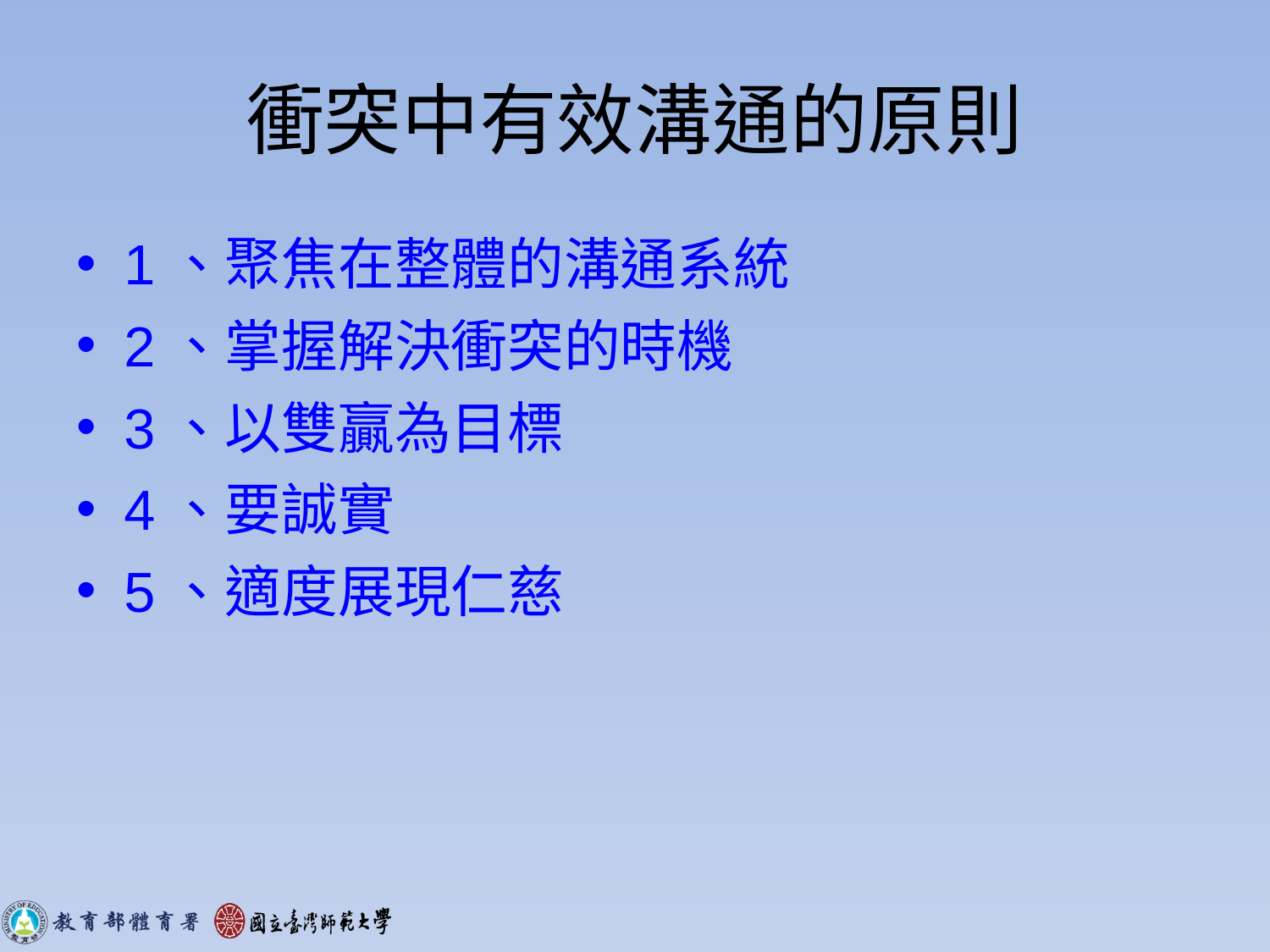

# 衝突中有效溝通的原則
1、聚焦在整體的溝通系統
2、掌握解決衝突的時機
3、以雙贏為目標
4、要誠實
5、適度展現仁慈